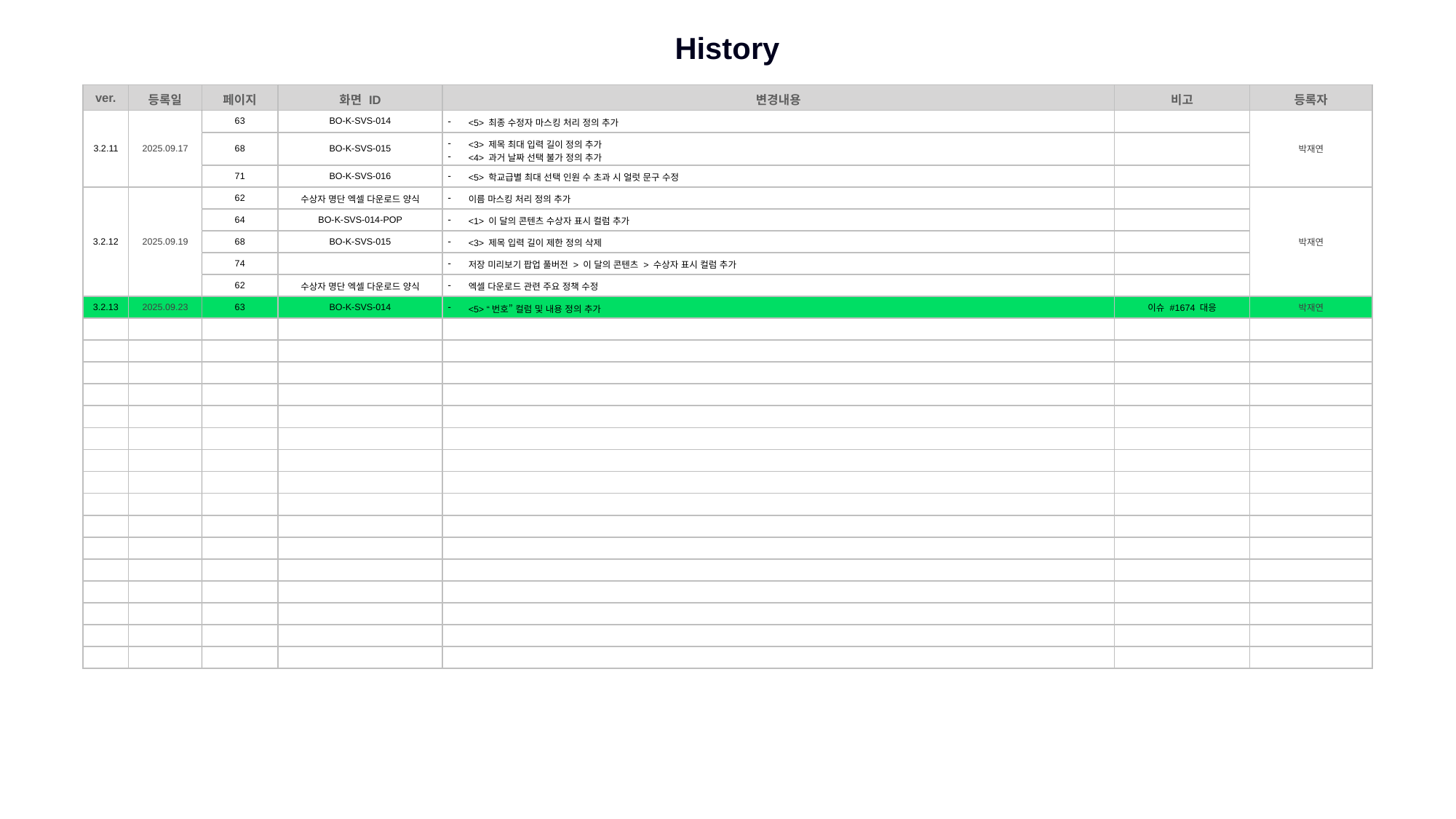

History
| ver. | 등록일 | 페이지 | 화면 ID | 변경내용 | 비고 | 등록자 |
| --- | --- | --- | --- | --- | --- | --- |
| 3.2.11 | 2025.09.17 | 63 | BO-K-SVS-014 | <5> 최종 수정자 마스킹 처리 정의 추가 |  | 박재연 |
|  |  | 68 | BO-K-SVS-015 | <3> 제목 최대 입력 길이 정의 추가 <4> 과거 날짜 선택 불가 정의 추가 |  |  |
|  |  | 71 | BO-K-SVS-016 | <5> 학교급별 최대 선택 인원 수 초과 시 얼럿 문구 수정 |  |  |
| 3.2.12 | 2025.09.19 | 62 | 수상자 명단 엑셀 다운로드 양식 | 이름 마스킹 처리 정의 추가 |  | 박재연 |
|  |  | 64 | BO-K-SVS-014-POP | <1> 이 달의 콘텐츠 수상자 표시 컬럼 추가 |  |  |
|  |  | 68 | BO-K-SVS-015 | <3> 제목 입력 길이 제한 정의 삭제 |  |  |
|  |  | 74 |  | 저장 미리보기 팝업 풀버전 > 이 달의 콘텐츠 > 수상자 표시 컬럼 추가 |  |  |
|  |  | 62 | 수상자 명단 엑셀 다운로드 양식 | 엑셀 다운로드 관련 주요 정책 수정 |  |  |
| 3.2.13 | 2025.09.23 | 63 | BO-K-SVS-014 | <5> “번호” 컬럼 및 내용 정의 추가 | 이슈 #1674 대응 | 박재연 |
|  |  |  |  |  |  |  |
|  |  |  |  |  |  |  |
|  |  |  |  |  |  |  |
|  |  |  |  |  |  |  |
|  |  |  |  |  |  |  |
|  |  |  |  |  |  |  |
|  |  |  |  |  |  |  |
|  |  |  |  |  |  |  |
|  |  |  |  |  |  |  |
|  |  |  |  |  |  |  |
|  |  |  |  |  |  |  |
|  |  |  |  |  |  |  |
|  |  |  |  |  |  |  |
|  |  |  |  |  |  |  |
|  |  |  |  |  |  |  |
|  |  |  |  |  |  |  |